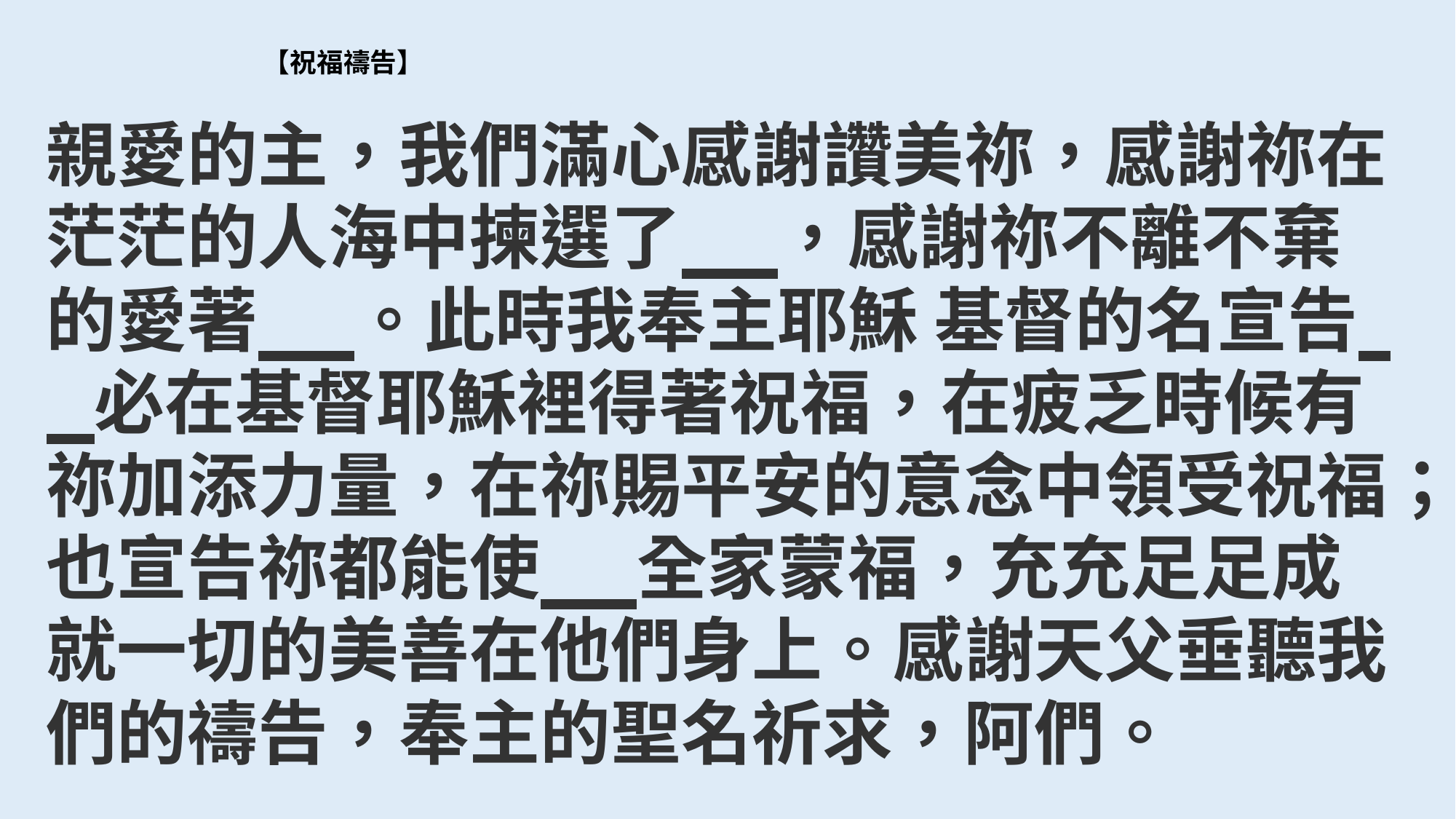

# 【祝福禱告】
親愛的主，我們滿心感謝讚美祢，感謝祢在茫茫的人海中揀選了      ，感謝祢不離不棄的愛著      。此時我奉主耶穌 基督的名宣告      必在基督耶穌裡得著祝福，在疲乏時候有祢加添力量，在祢賜平安的意念中領受祝福；也宣告祢都能使      全家蒙福，充充足足成就一切的美善在他們身上。感謝天父垂聽我們的禱告，奉主的聖名祈求，阿們。